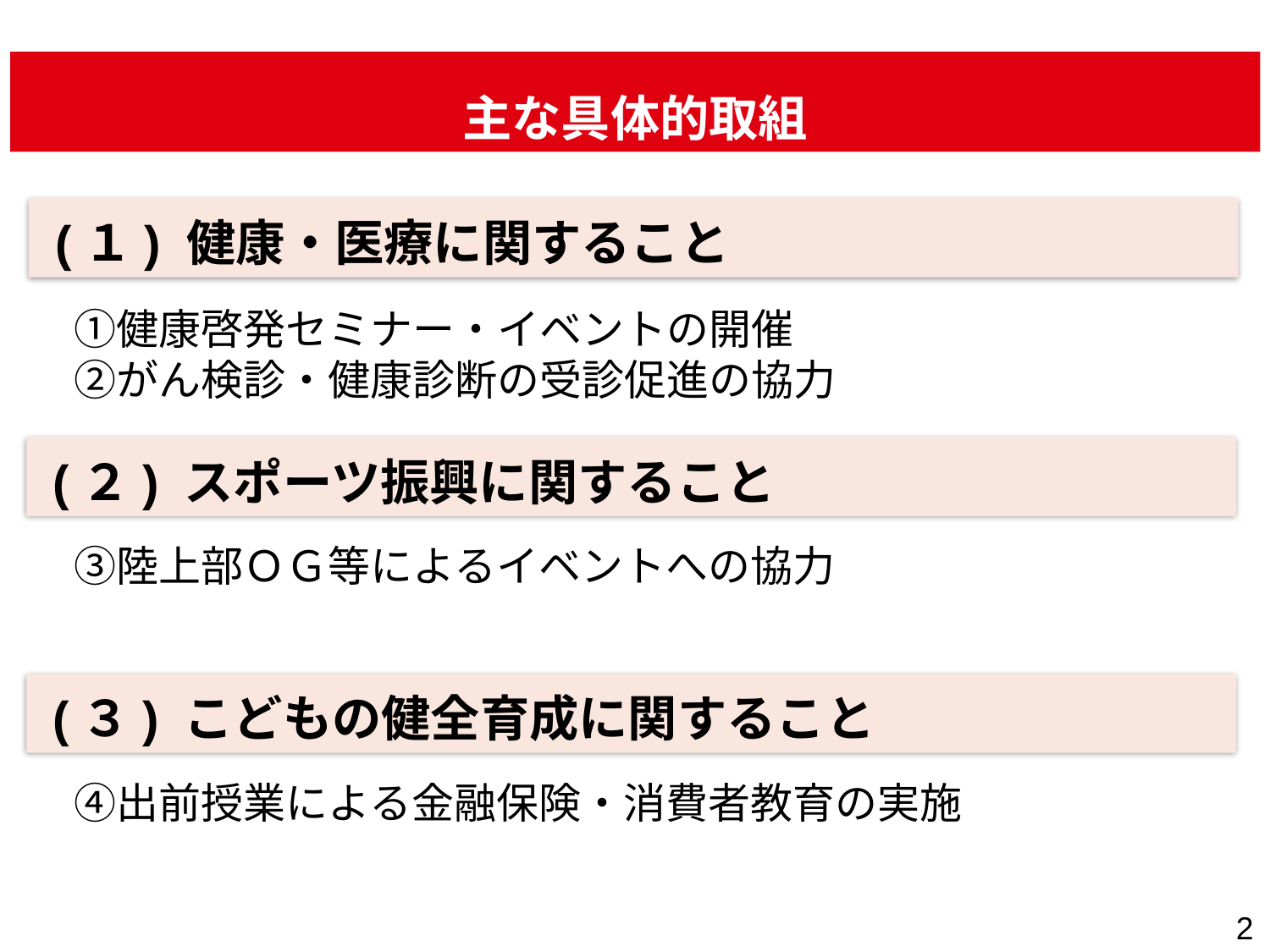

主な具体的取組
 (１) 健康・医療に関すること
　①健康啓発セミナー・イベントの開催
　②がん検診・健康診断の受診促進の協力
 (２) スポーツ振興に関すること
　③陸上部ＯＧ等によるイベントへの協力

 (３) こどもの健全育成に関すること
　④出前授業による金融保険・消費者教育の実施

2